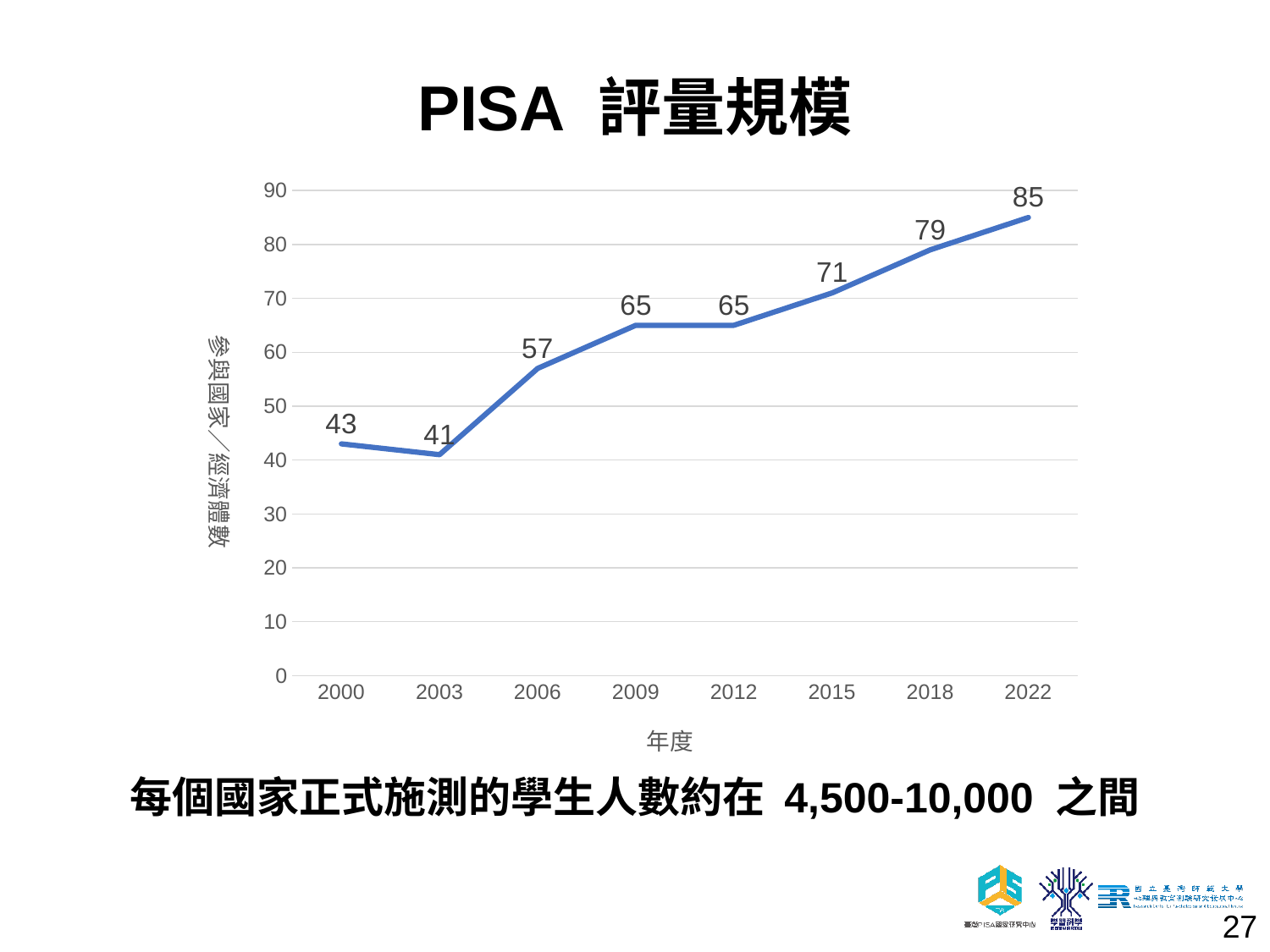

# PISA 評量規模

### Chart

| Category | 數列 1 |
|---|---|
| 2000 | 43.0 |
| 2003 | 41.0 |
| 2006 | 57.0 |
| 2009 | 65.0 |
| 2012 | 65.0 |
| 2015 | 71.0 |
| 2018 | 79.0 |
| 2022 | 85.0 |
每個國家正式施測的學生人數約在 4,500-10,000 之間
27